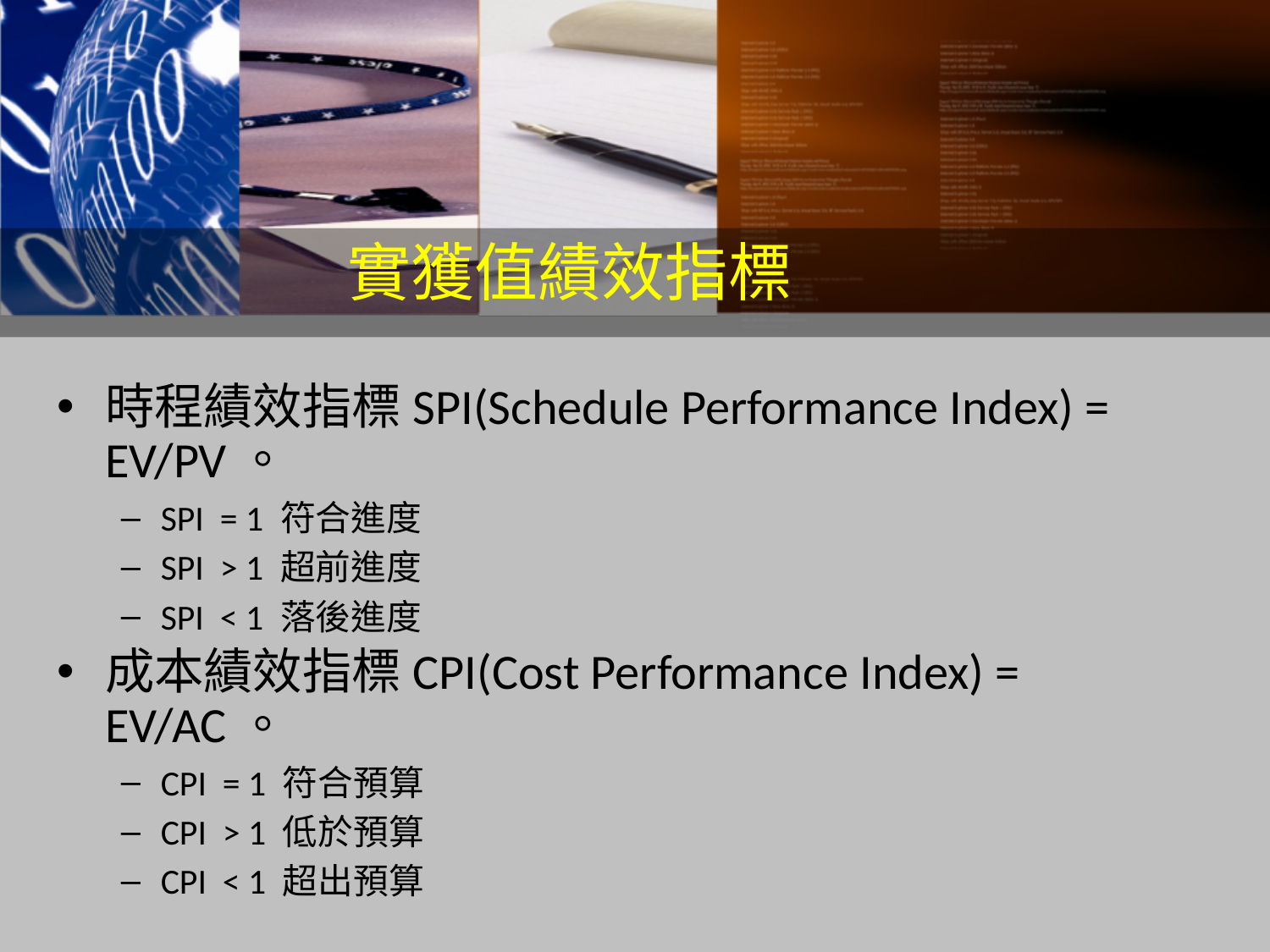

實獲值績效指標
時程績效指標SPI(Schedule Performance Index) = EV/PV。
SPI  = 1 符合進度
SPI  > 1 超前進度
SPI  < 1 落後進度
成本績效指標CPI(Cost Performance Index) = EV/AC。
CPI  = 1 符合預算
CPI  > 1 低於預算
CPI  < 1 超出預算